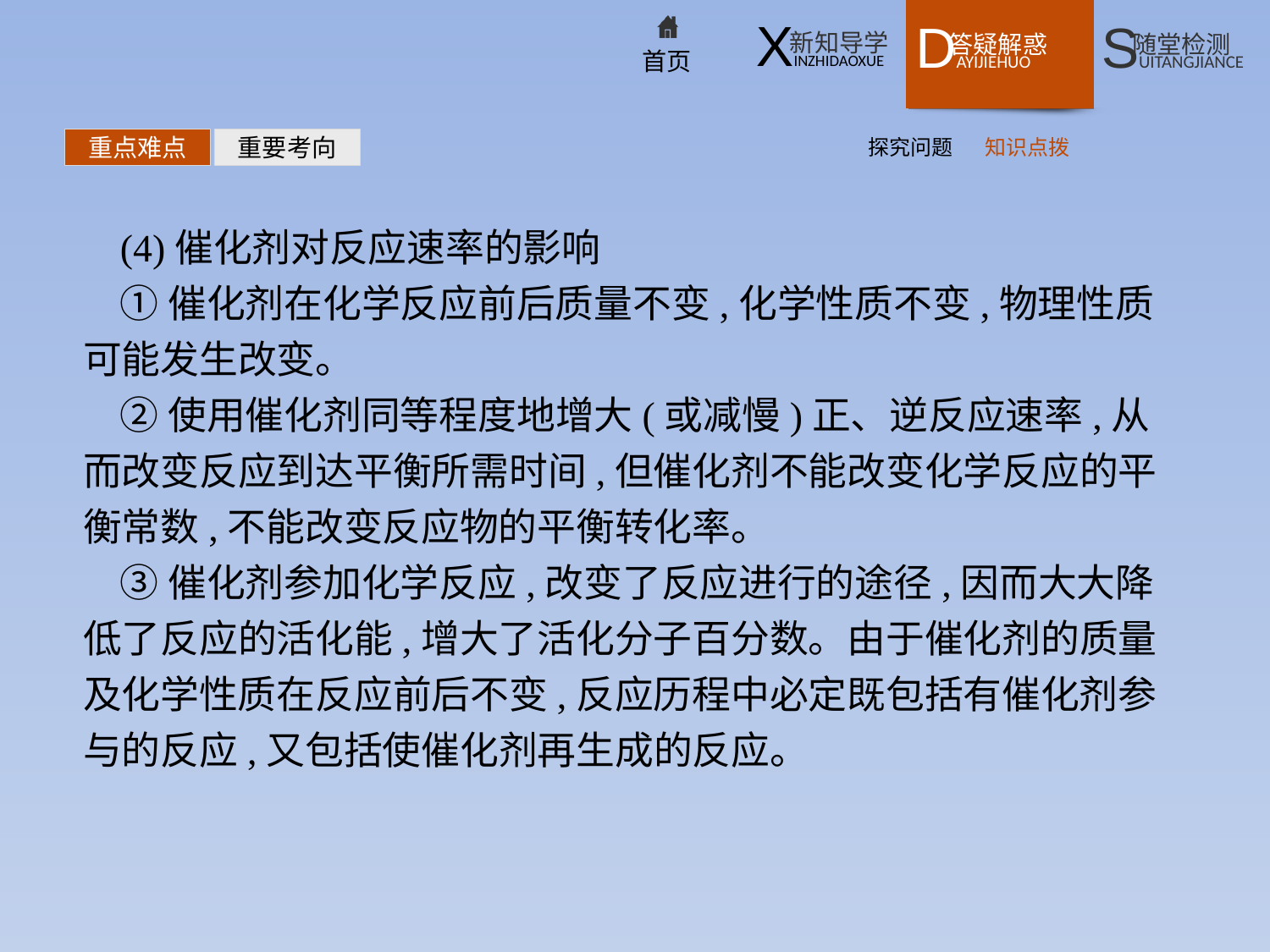

探究问题
知识点拨
重点难点
重要考向
(4)催化剂对反应速率的影响
①催化剂在化学反应前后质量不变,化学性质不变,物理性质可能发生改变。
②使用催化剂同等程度地增大(或减慢)正、逆反应速率,从而改变反应到达平衡所需时间,但催化剂不能改变化学反应的平衡常数,不能改变反应物的平衡转化率。
③催化剂参加化学反应,改变了反应进行的途径,因而大大降低了反应的活化能,增大了活化分子百分数。由于催化剂的质量及化学性质在反应前后不变,反应历程中必定既包括有催化剂参与的反应,又包括使催化剂再生成的反应。